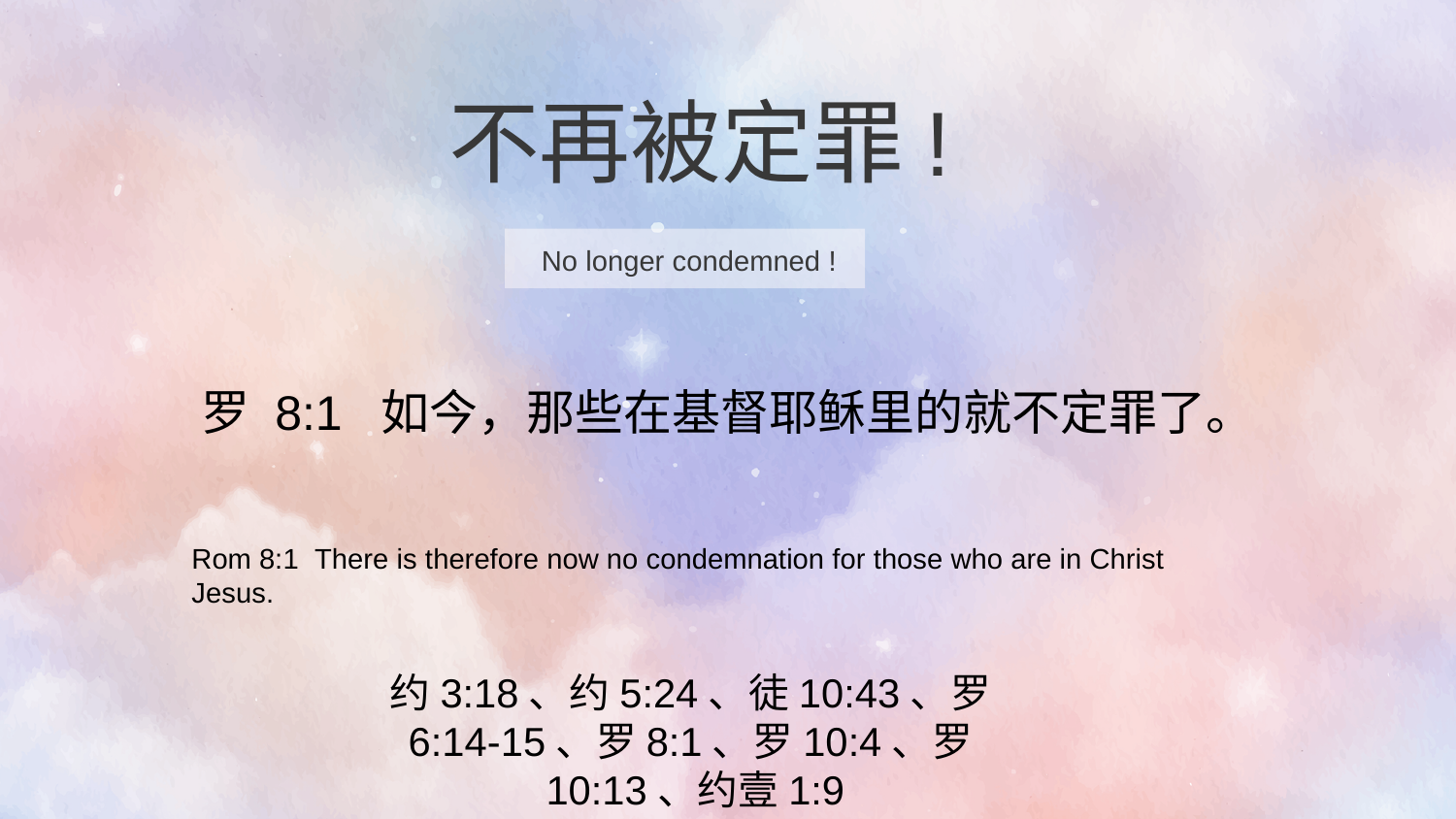

# 不再被定罪!
No longer condemned !
罗 8:1  如今，那些在基督耶稣里的就不定罪了。

Rom 8:1  There is therefore now no condemnation for those who are in Christ Jesus.
约3:18、约5:24、徒10:43、罗6:14-15、罗8:1、罗10:4、罗10:13、约壹1:9